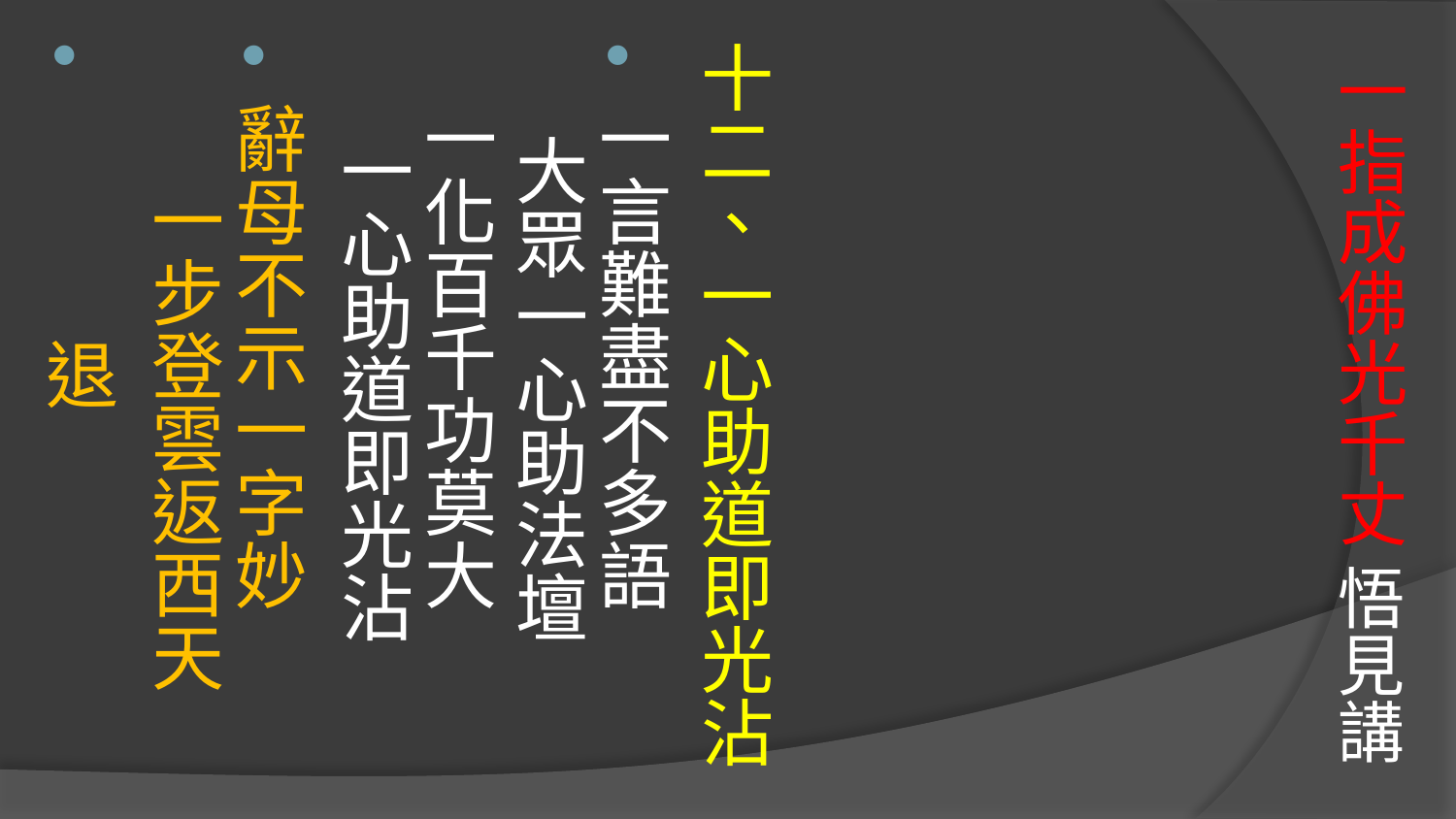

十二、一心助道即光沾
一言難盡不多語　         大眾一心助法壇
一化百千功莫大　         一心助道即光沾
辭母不示一字妙　            一步登雲返西天
　          退
# 一指成佛光千丈 悟見講